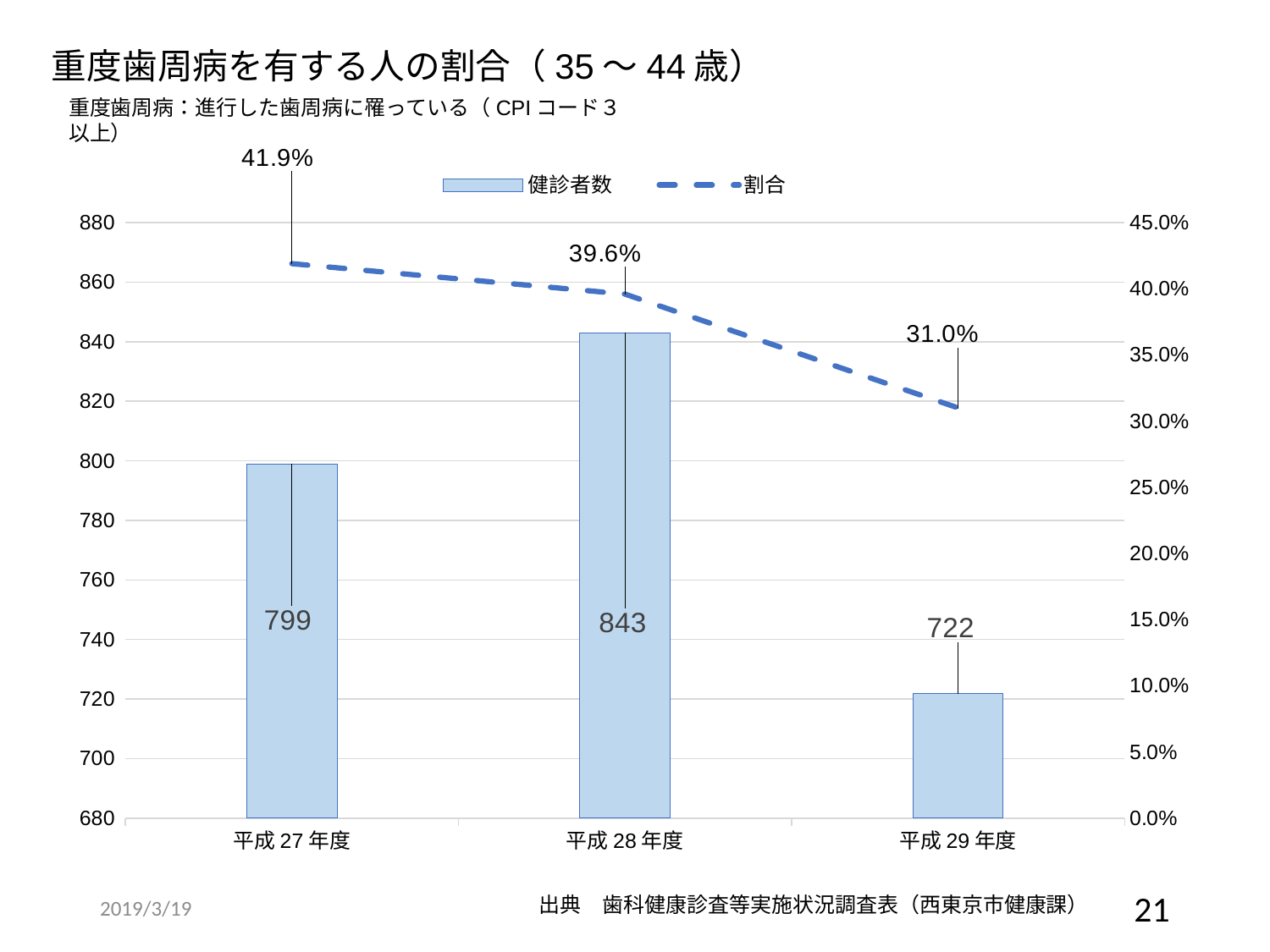

重度歯周病を有する人の割合（35～44歳）
重度歯周病：進行した歯周病に罹っている（CPIコード３以上）

### Chart

| Category | 健診者数 | 割合 |
|---|---|---|
| 平成27年度 | 799.0 | 0.419 |
| 平成28年度 | 843.0 | 0.396 |
| 平成29年度 | 722.0 | 0.31 |
2019/3/19
21
出典　歯科健康診査等実施状況調査表（西東京市健康課）